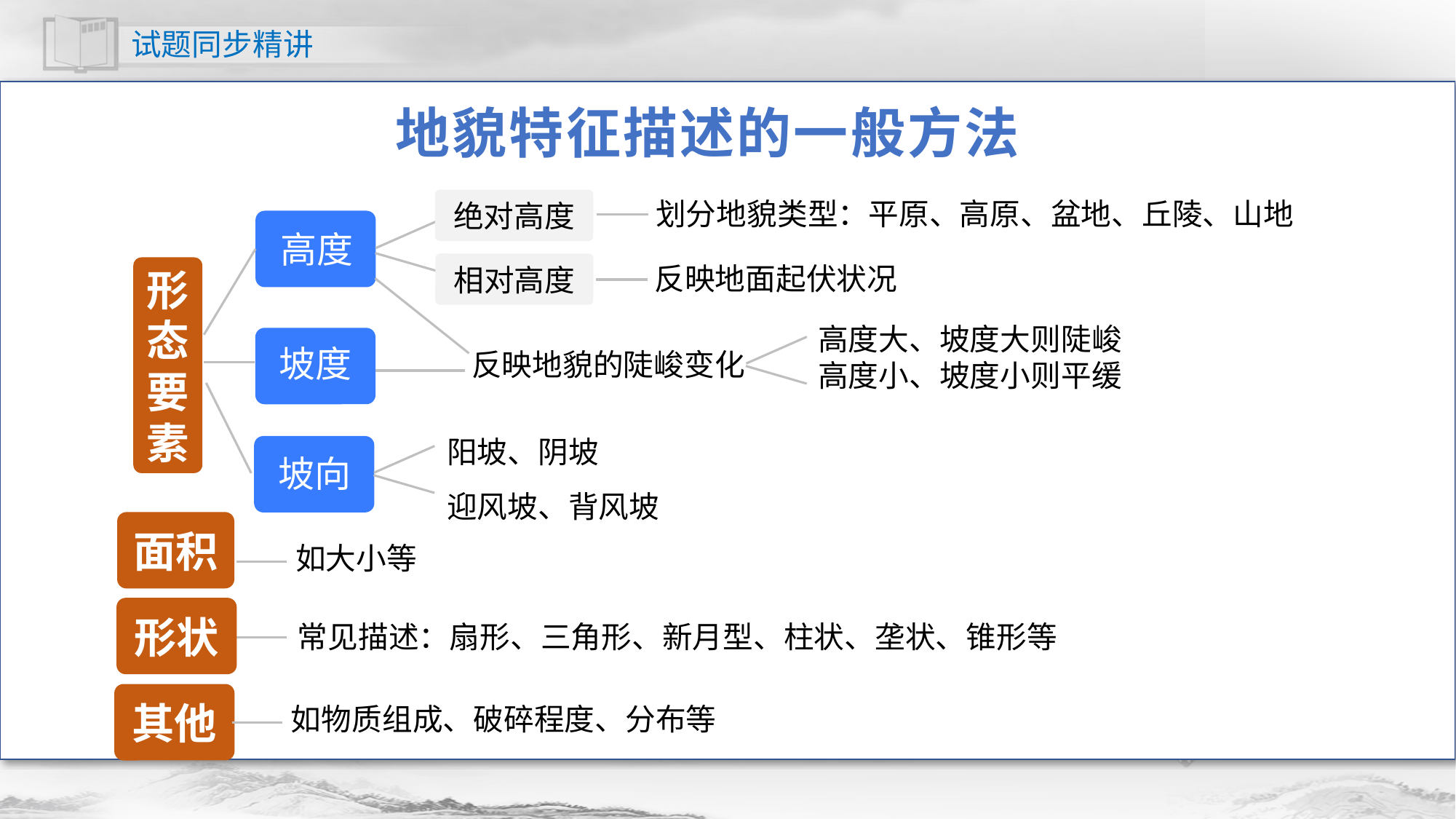

地貌特征描述的一般方法
绝对高度
划分地貌类型：平原、高原、盆地、丘陵、山地

高度
相对高度
反映地面起伏状况
高度大、坡度大则陡峻
高度小、坡度小则平缓

坡度
反映地貌的陡峻变化
阳坡、阴坡
迎风坡、背风坡

坡向
形态要素
面积
形状
其他
如大小等
常见描述：扇形、三角形、新月型、柱状、垄状、锥形等
如物质组成、破碎程度、分布等